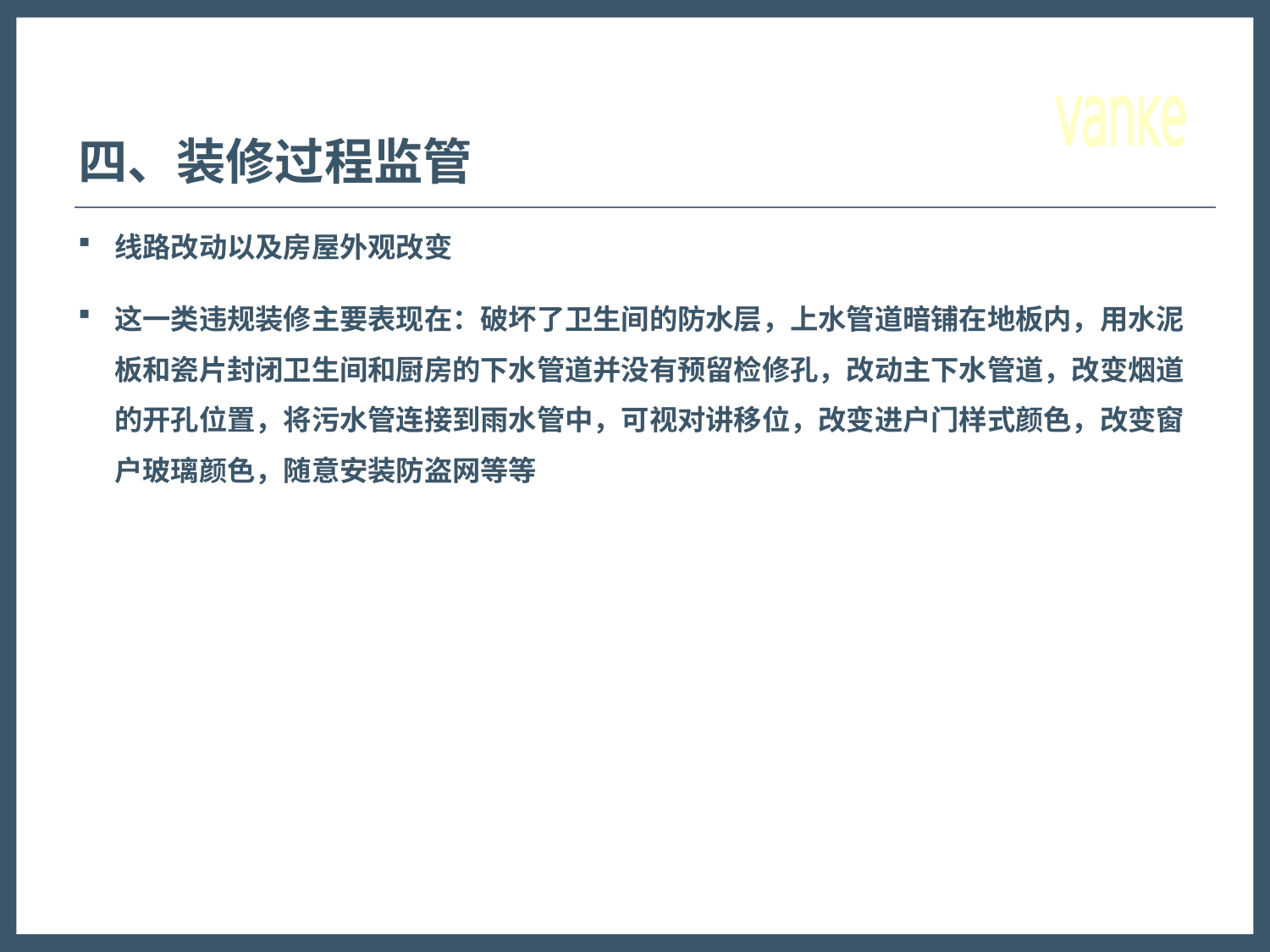

# 四、装修过程监管
线路改动以及房屋外观改变
这一类违规装修主要表现在：破坏了卫生间的防水层，上水管道暗铺在地板内，用水泥板和瓷片封闭卫生间和厨房的下水管道并没有预留检修孔，改动主下水管道，改变烟道的开孔位置，将污水管连接到雨水管中，可视对讲移位，改变进户门样式颜色，改变窗户玻璃颜色，随意安装防盗网等等